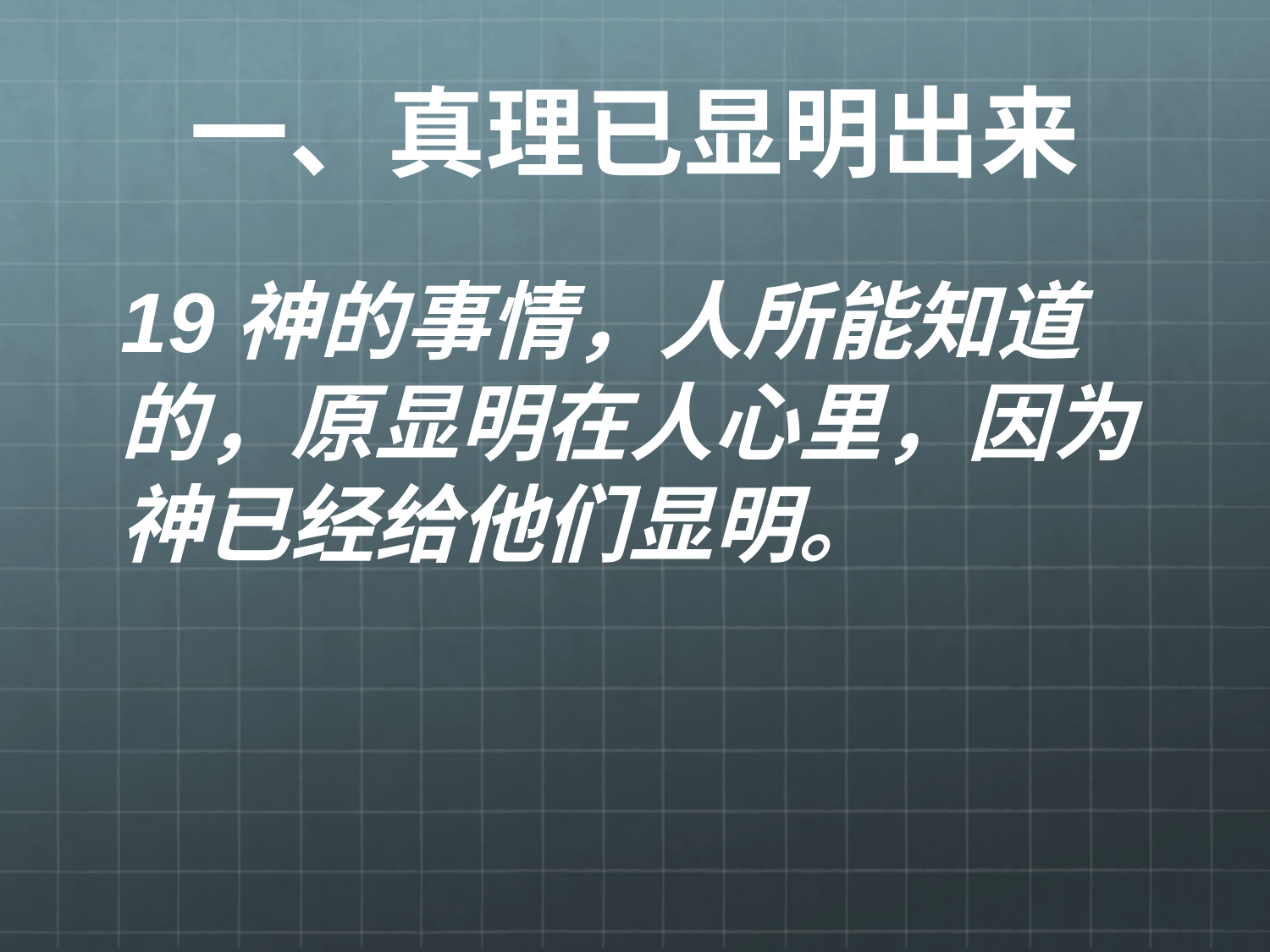

# 一、真理已显明出来
19神的事情，人所能知道的，原显明在人心里，因为神已经给他们显明。